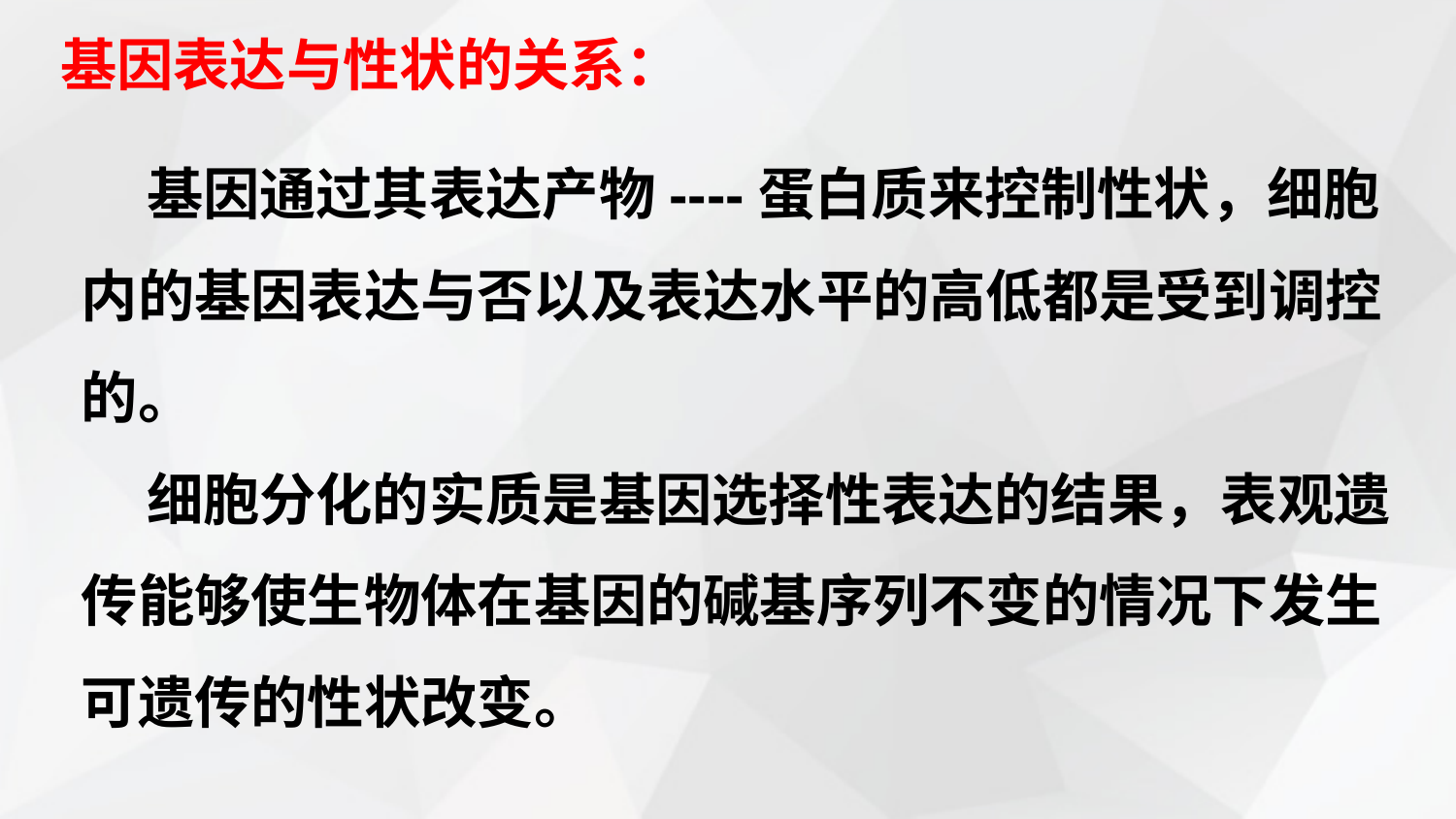

基因表达与性状的关系：
    基因通过其表达产物----蛋白质来控制性状，细胞内的基因表达与否以及表达水平的高低都是受到调控的。
    细胞分化的实质是基因选择性表达的结果，表观遗传能够使生物体在基因的碱基序列不变的情况下发生可遗传的性状改变。